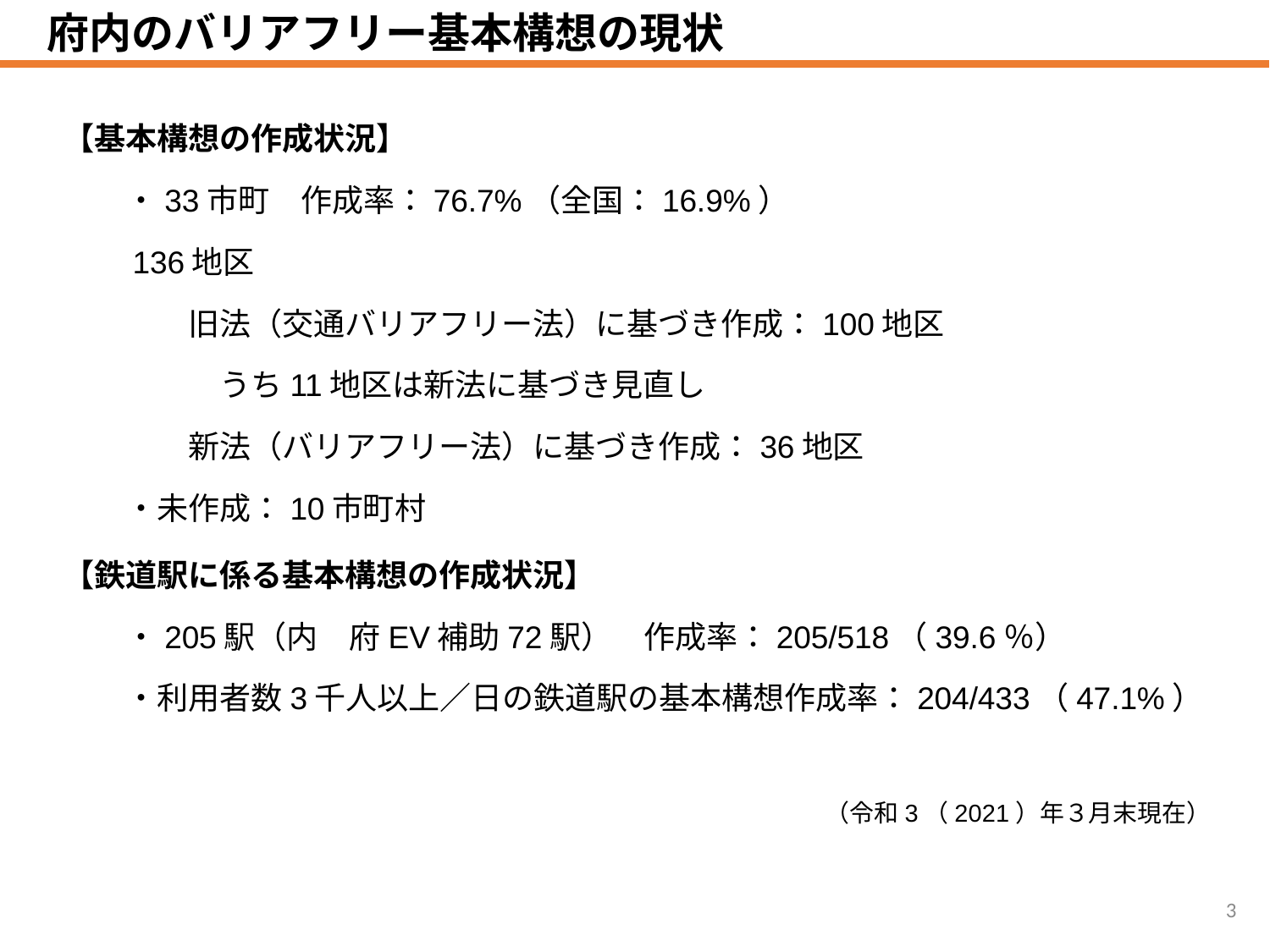

府内のバリアフリー基本構想の現状
【基本構想の作成状況】
　　・33市町　作成率：76.7%（全国：16.9%）
        136地区
　　　　旧法（交通バリアフリー法）に基づき作成：100地区
　　　　　うち11地区は新法に基づき見直し
　　　　新法（バリアフリー法）に基づき作成：36地区
　　・未作成：10市町村
【鉄道駅に係る基本構想の作成状況】
　　・205駅（内　府EV補助72駅）　作成率：205/518（39.6％）
　　・利用者数3千人以上／日の鉄道駅の基本構想作成率：204/433（47.1%）

（令和3（2021）年３月末現在）
3